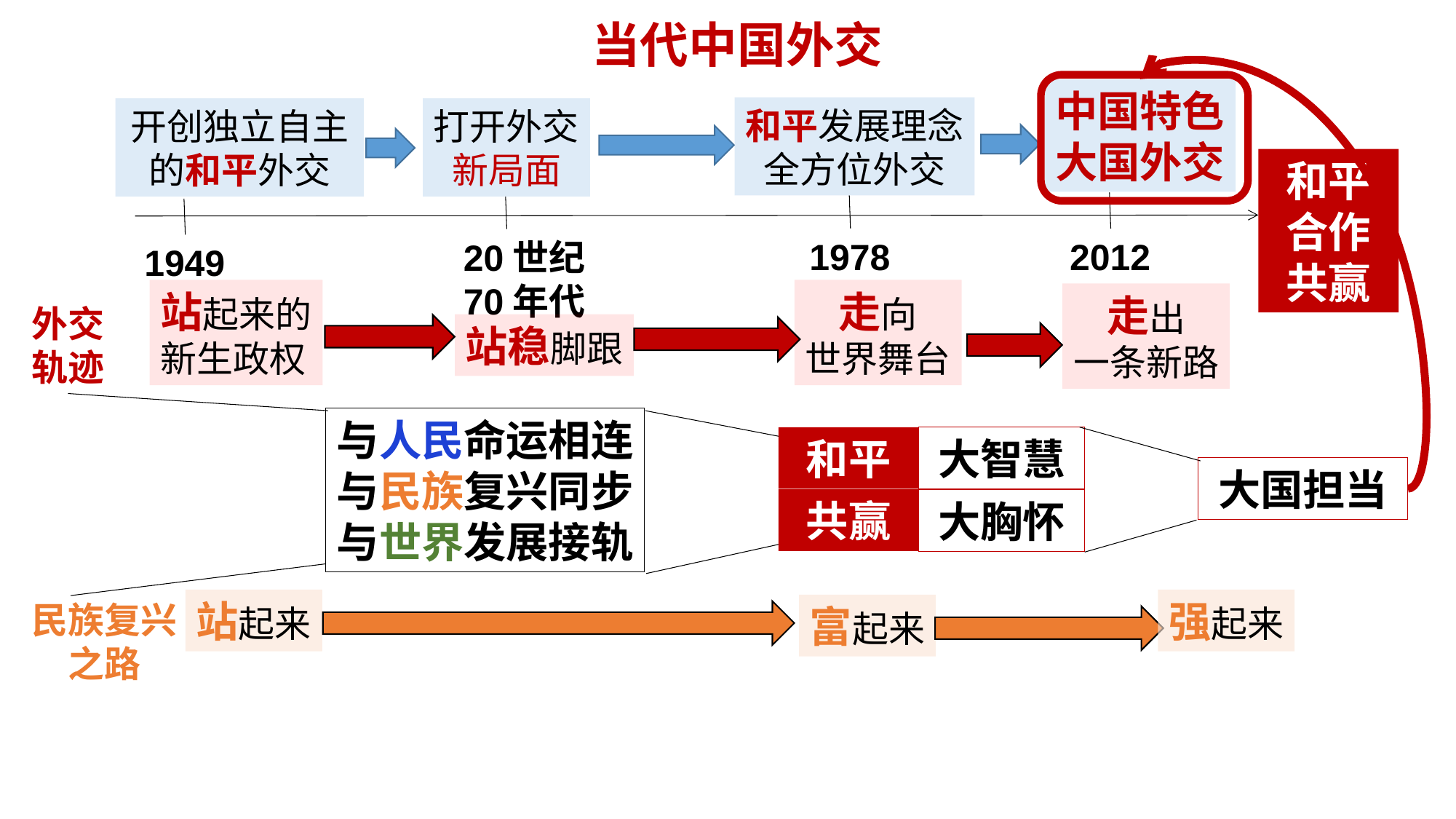

当代中国外交

中国特色
大国外交
和平发展理念
全方位外交
开创独立自主的和平外交
打开外交
新局面

和平
合作
共赢
1978
2012
20世纪
70年代
1949
站起来的
新生政权
走向
世界舞台
走出
一条新路
外交
轨迹
站稳脚跟

与人民命运相连
与民族复兴同步
与世界发展接轨
大智慧
和平
大国担当
共赢
大胸怀
站起来
强起来
民族复兴
之路
富起来